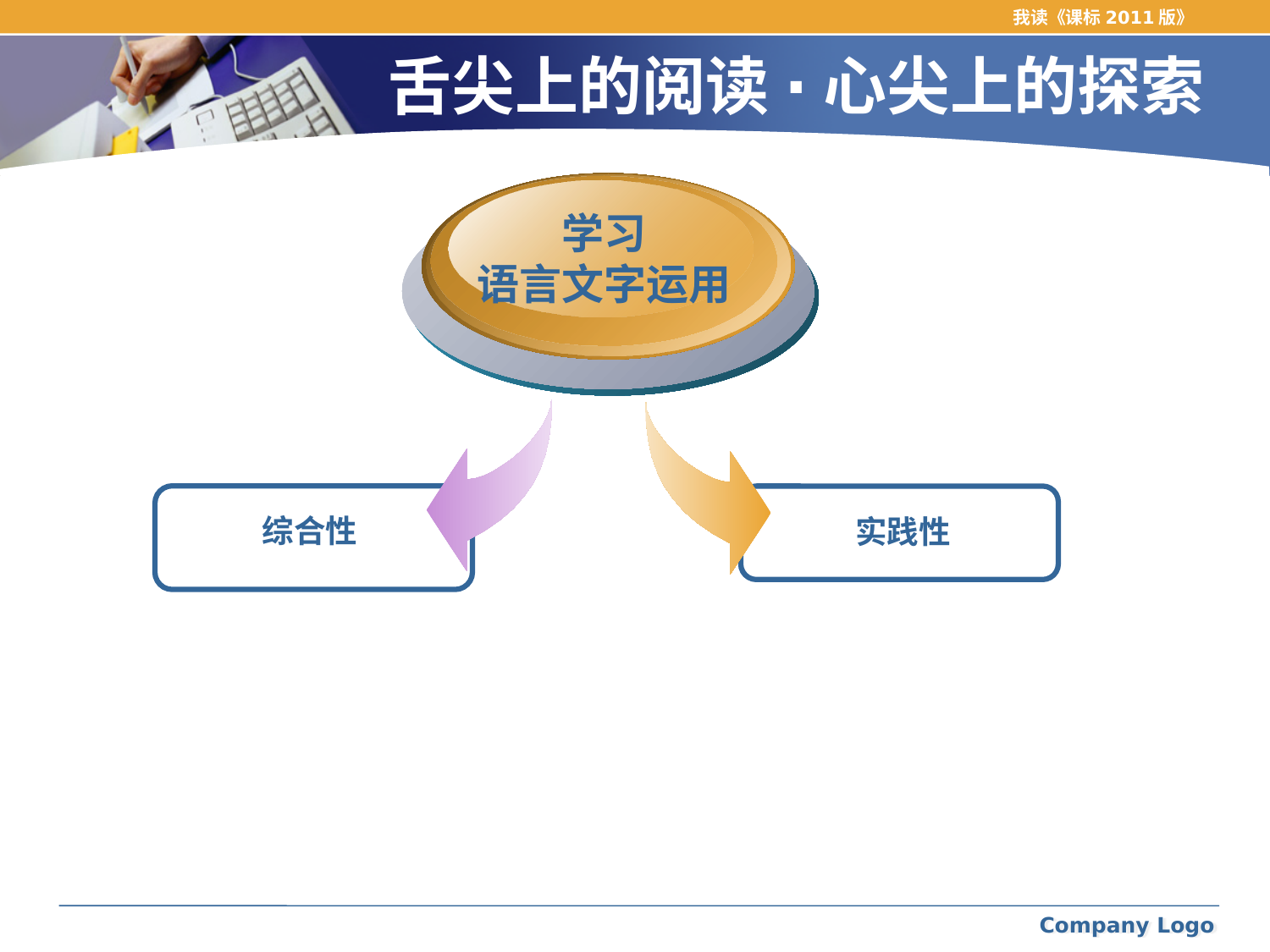

我读《课标2011版》
# 舌尖上的阅读·心尖上的探索

学习
语言文字运用

综合性

实践性
Company Logo